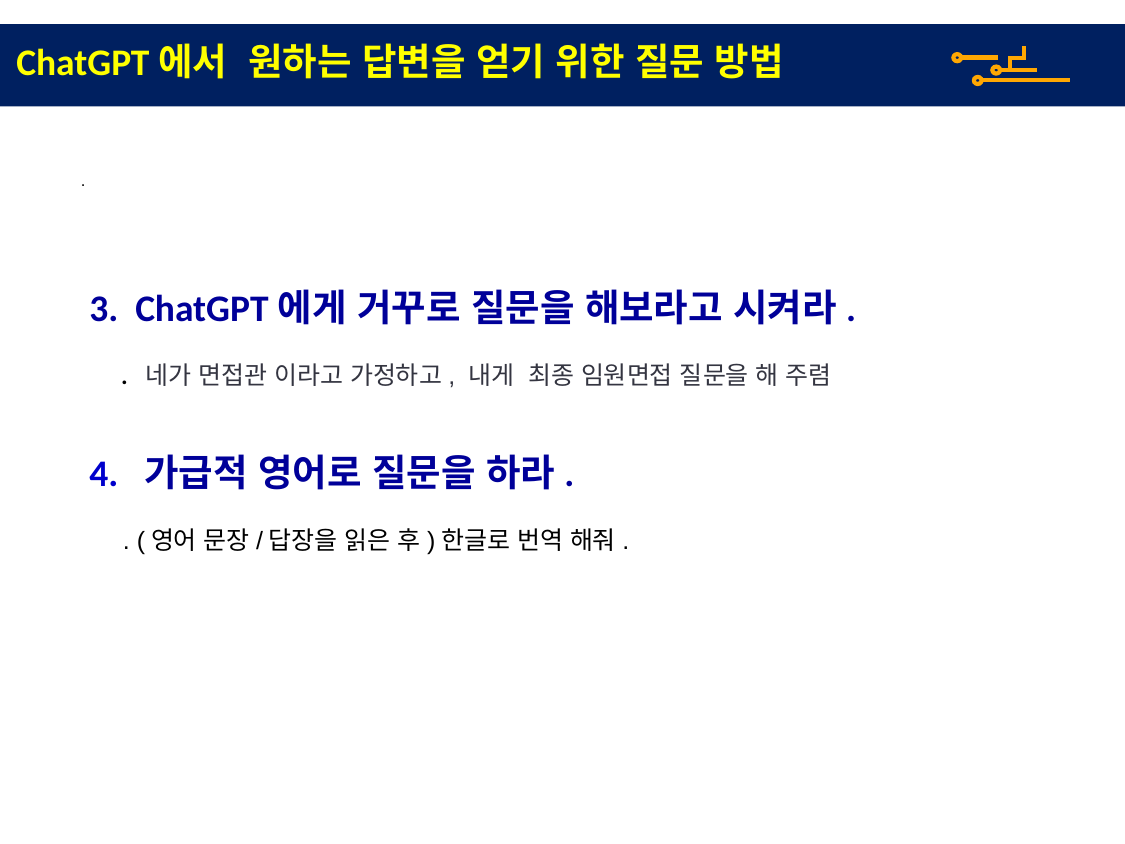

ChatGPT에서  원하는 답변을 얻기 위한 질문 방법

.

 3.  ChatGPT에게 거꾸로 질문을 해보라고 시켜라.

       .  네가 면접관 이라고 가정하고, 내게  최종 임원면접 질문을 해 주렴

 4.  가급적 영어로 질문을 하라.

      . (영어 문장/답장을 읽은 후)한글로 번역 해줘.